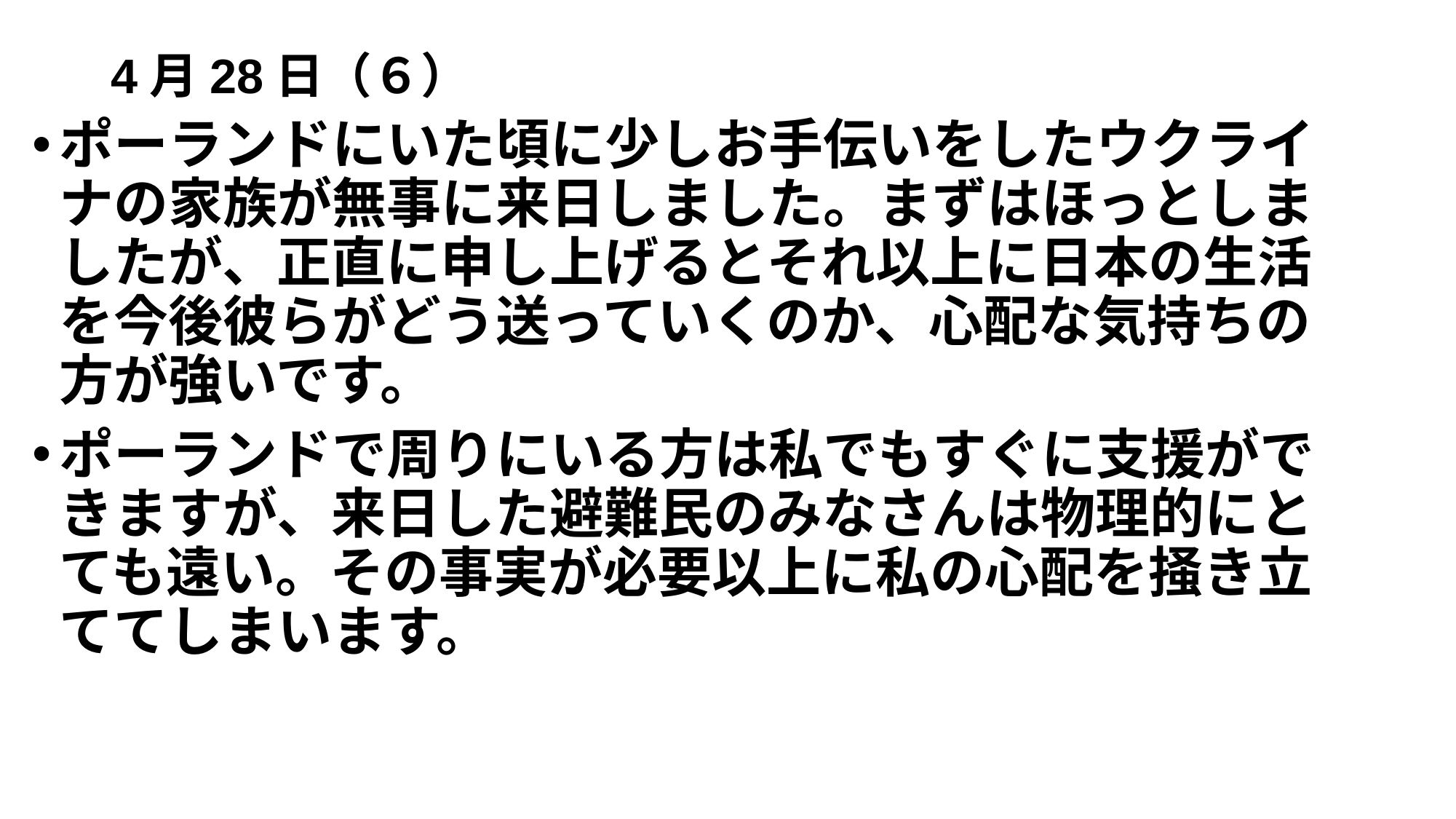

# 4月28日（６）
ポーランドにいた頃に少しお手伝いをしたウクライナの家族が無事に来日しました。まずはほっとしましたが、正直に申し上げるとそれ以上に日本の生活を今後彼らがどう送っていくのか、心配な気持ちの方が強いです。
ポーランドで周りにいる方は私でもすぐに支援ができますが、来日した避難民のみなさんは物理的にとても遠い。その事実が必要以上に私の心配を掻き立ててしまいます。